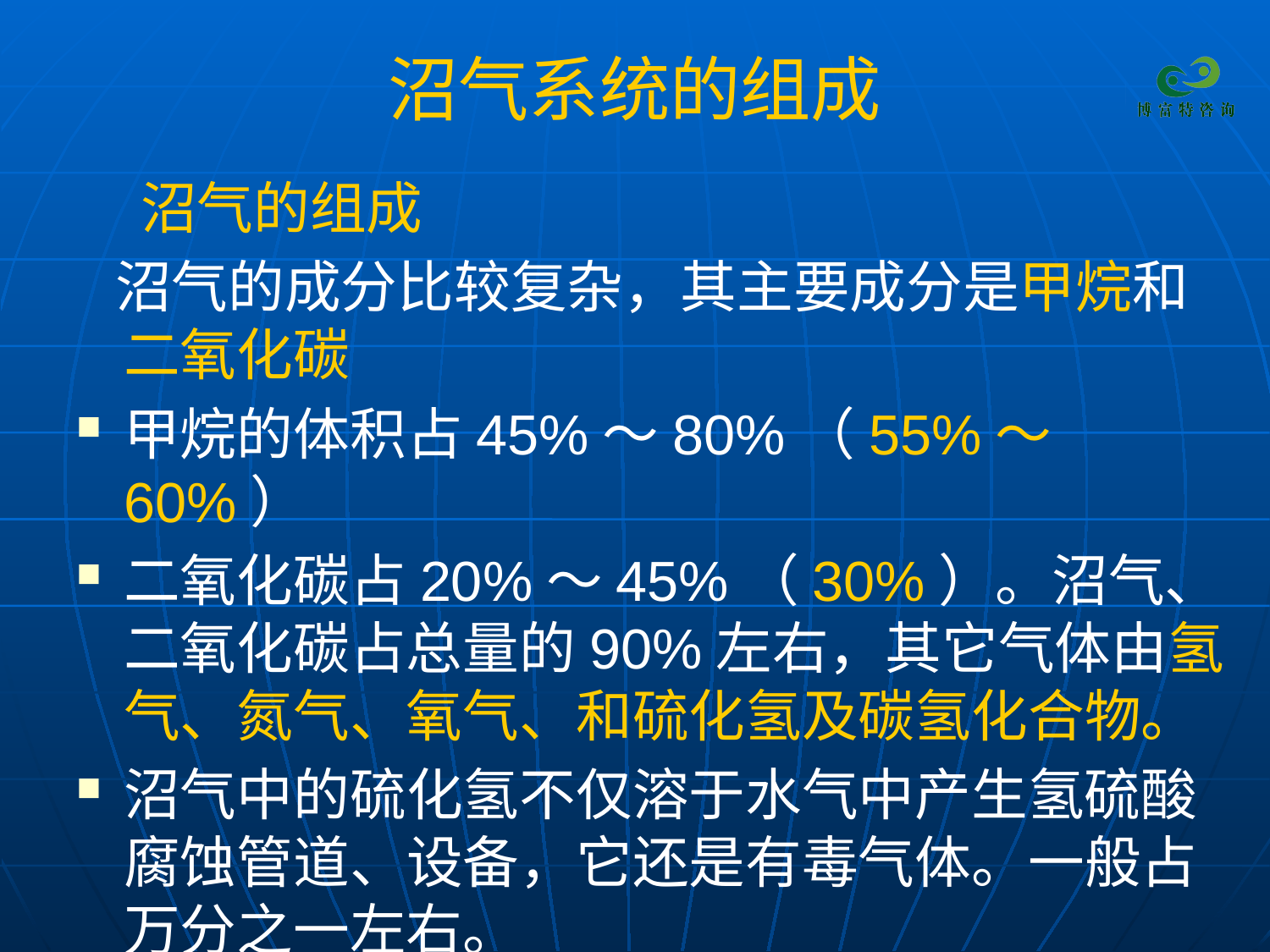

# 沼气系统的组成
    沼气的组成
  沼气的成分比较复杂，其主要成分是甲烷和二氧化碳
甲烷的体积占45%～80%（55%～60%）
二氧化碳占20%～45%（30%）。沼气、二氧化碳占总量的90%左右，其它气体由氢气、氮气、氧气、和硫化氢及碳氢化合物。
沼气中的硫化氢不仅溶于水气中产生氢硫酸腐蚀管道、设备，它还是有毒气体。一般占万分之一左右。